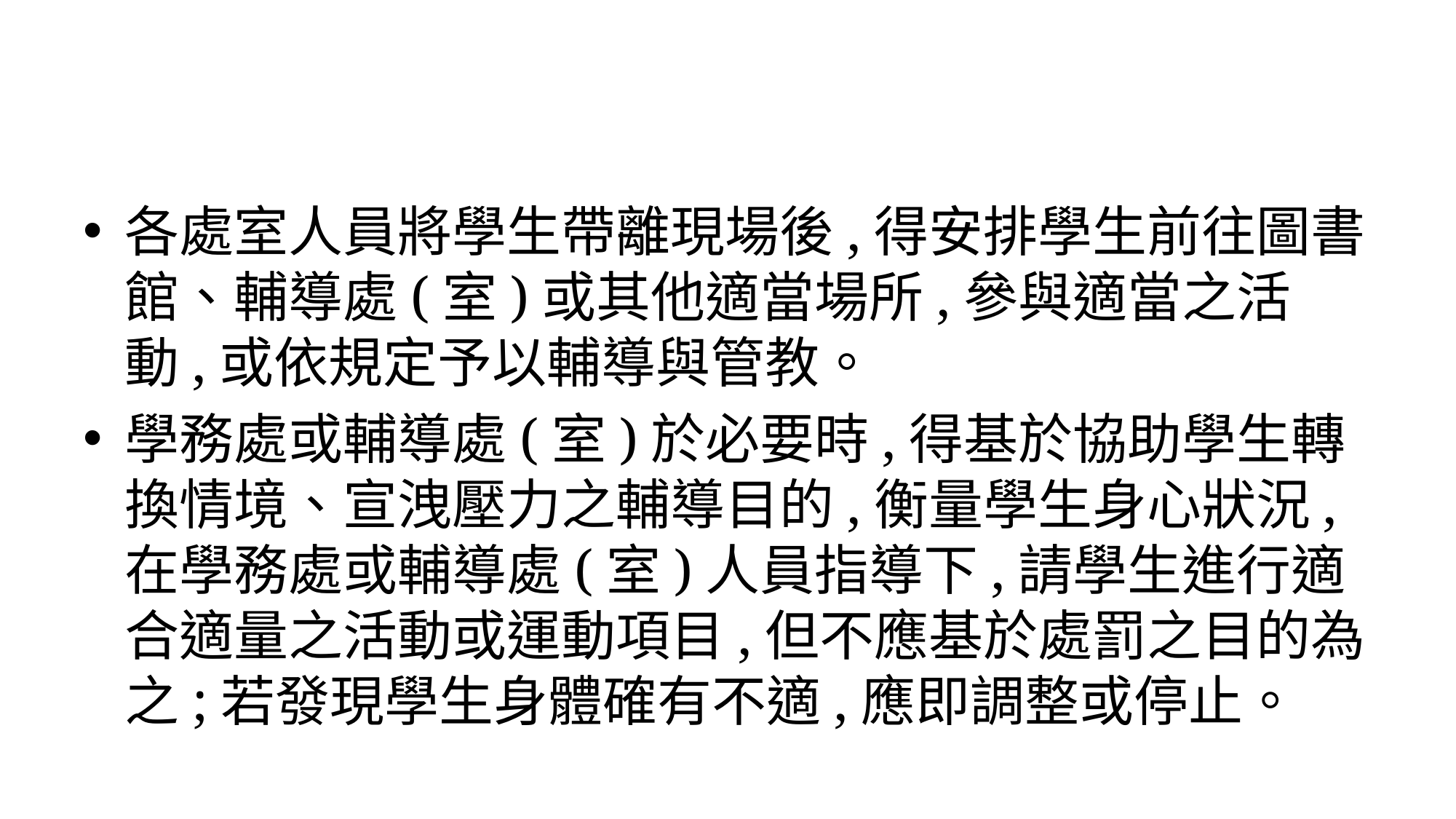

#
各處室人員將學生帶離現場後,得安排學生前往圖書館、輔導處(室)或其他適當場所,參與適當之活動,或依規定予以輔導與管教。
學務處或輔導處(室)於必要時,得基於協助學生轉換情境、宣洩壓力之輔導目的,衡量學生身心狀況,在學務處或輔導處(室)人員指導下,請學生進行適合適量之活動或運動項目,但不應基於處罰之目的為之;若發現學生身體確有不適,應即調整或停止。